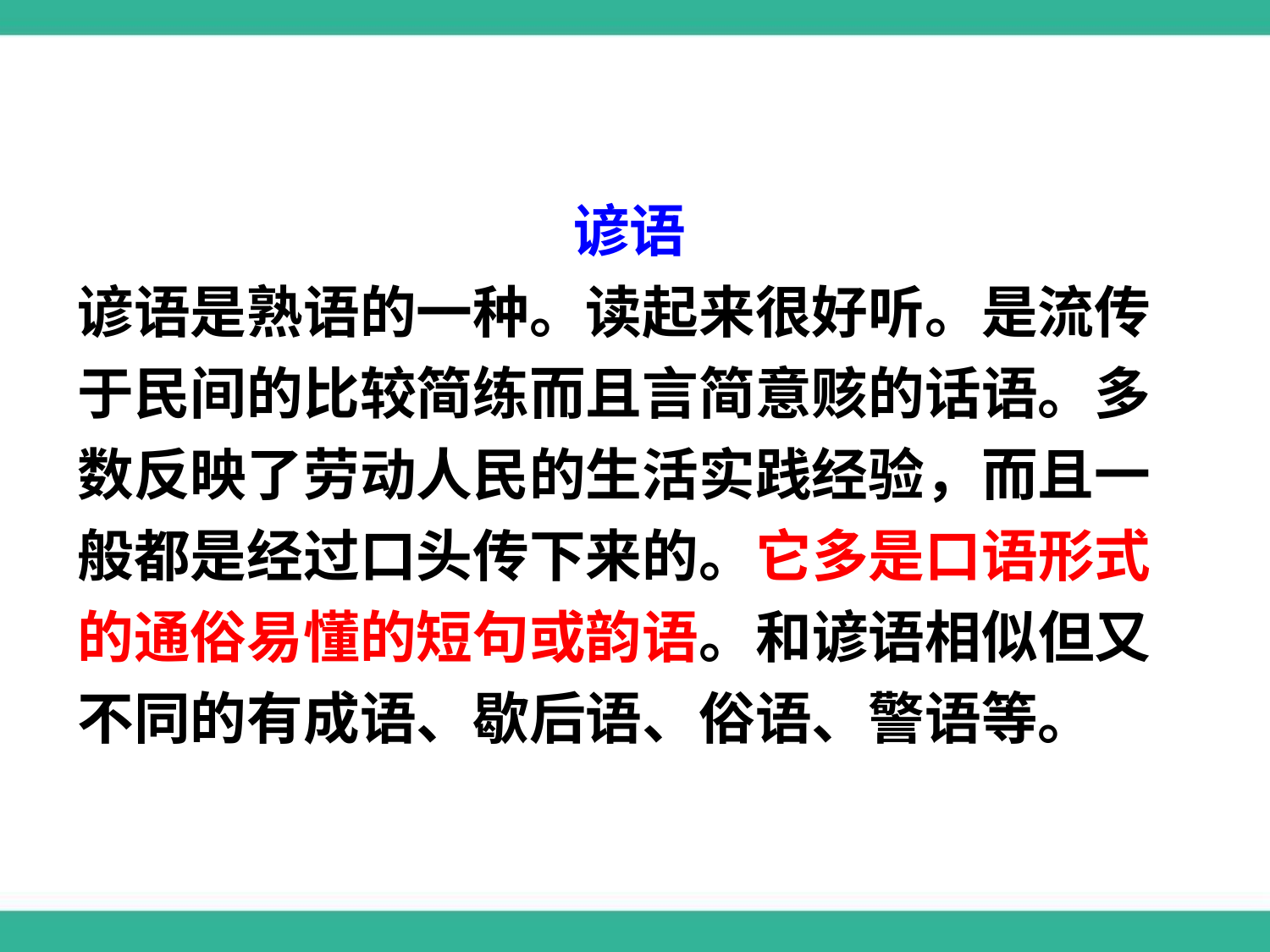

谚语
谚语是熟语的一种。读起来很好听。是流传于民间的比较简练而且言简意赅的话语。多数反映了劳动人民的生活实践经验，而且一般都是经过口头传下来的。它多是口语形式的通俗易懂的短句或韵语。和谚语相似但又不同的有成语、歇后语、俗语、警语等。